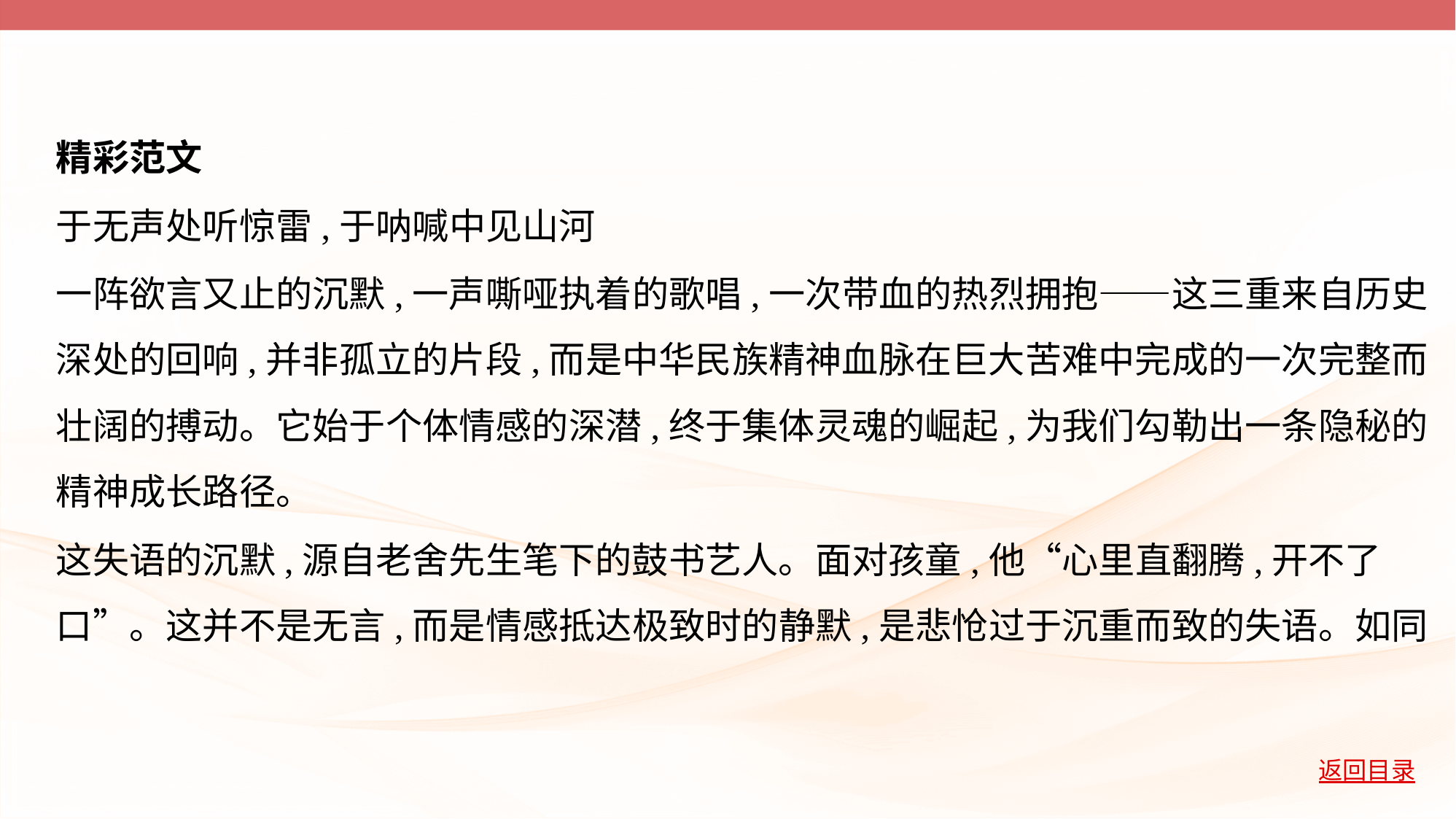

精彩范文
于无声处听惊雷,于呐喊中见山河
一阵欲言又止的沉默,一声嘶哑执着的歌唱,一次带血的热烈拥抱——这三重来自历史
深处的回响,并非孤立的片段,而是中华民族精神血脉在巨大苦难中完成的一次完整而
壮阔的搏动。它始于个体情感的深潜,终于集体灵魂的崛起,为我们勾勒出一条隐秘的
精神成长路径。
这失语的沉默,源自老舍先生笔下的鼓书艺人。面对孩童,他“心里直翻腾,开不了
口”。这并不是无言,而是情感抵达极致时的静默,是悲怆过于沉重而致的失语。如同